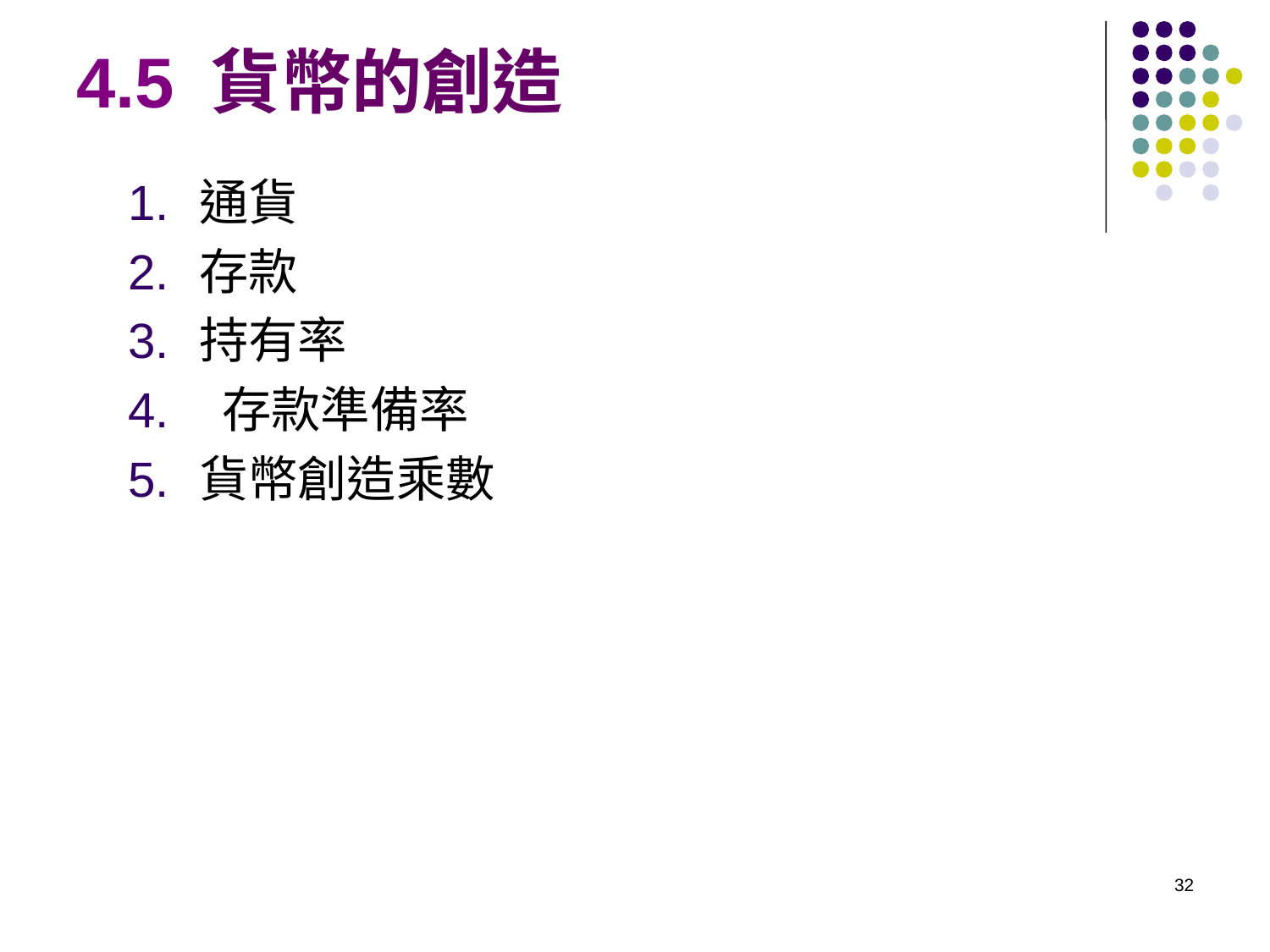

# 4.5 貨幣的創造
通貨
存款
持有率
 存款準備率
貨幣創造乘數

32